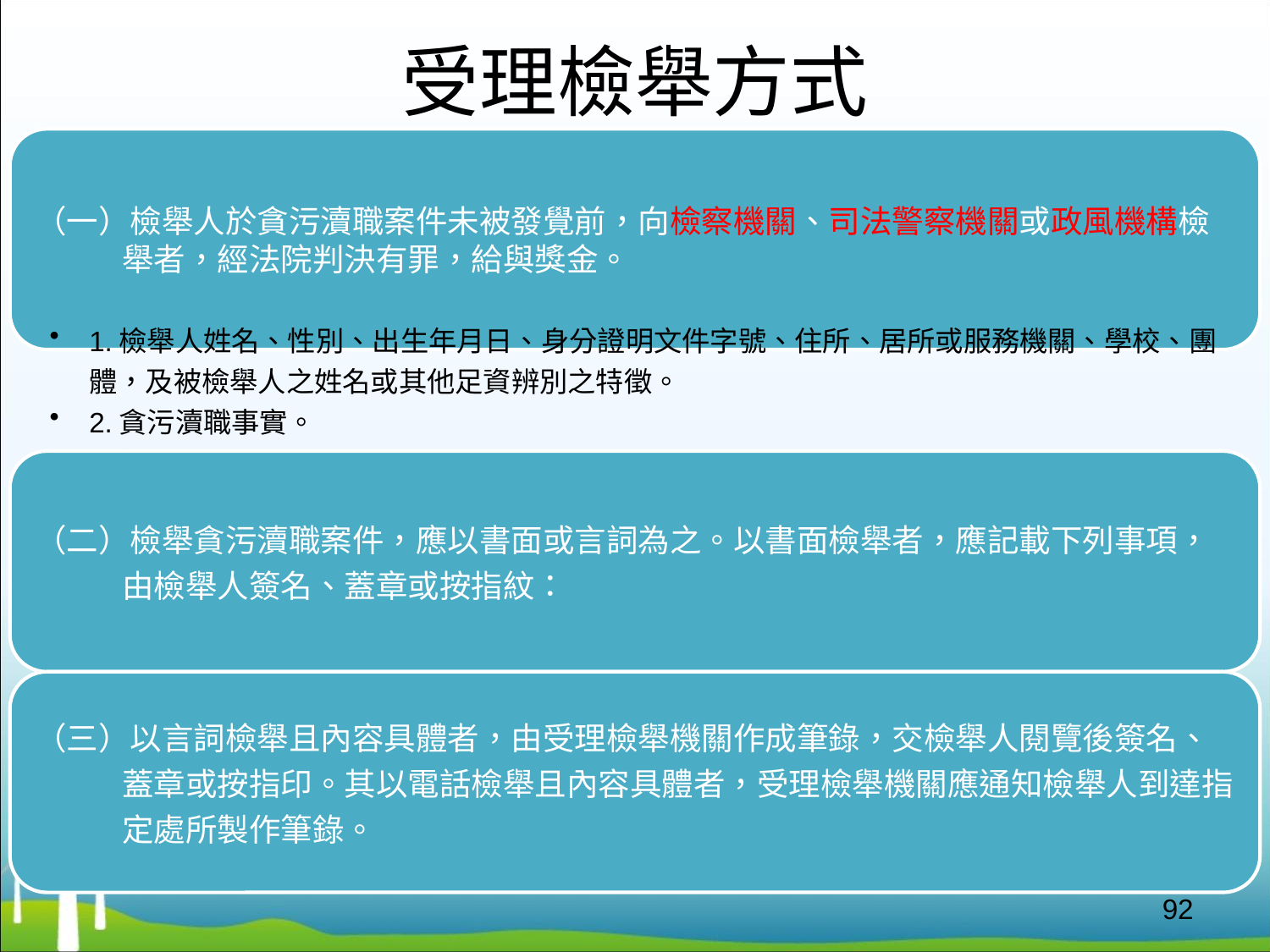

# 受理檢舉方式
（一）檢舉人於貪污瀆職案件未被發覺前，向檢察機關、司法警察機關或政風機構檢舉者，經法院判決有罪，給與獎金。
（二）檢舉貪污瀆職案件，應以書面或言詞為之。以書面檢舉者，應記載下列事項，由檢舉人簽名、蓋章或按指紋：
1.檢舉人姓名、性別、出生年月日、身分證明文件字號、住所、居所或服務機關、學校、團體，及被檢舉人之姓名或其他足資辨別之特徵。
2.貪污瀆職事實。
3.證據資料。
（三）以言詞檢舉且內容具體者，由受理檢舉機關作成筆錄，交檢舉人閱覽後簽名、蓋章或按指印。其以電話檢舉且內容具體者，受理檢舉機關應通知檢舉人到達指定處所製作筆錄。
92